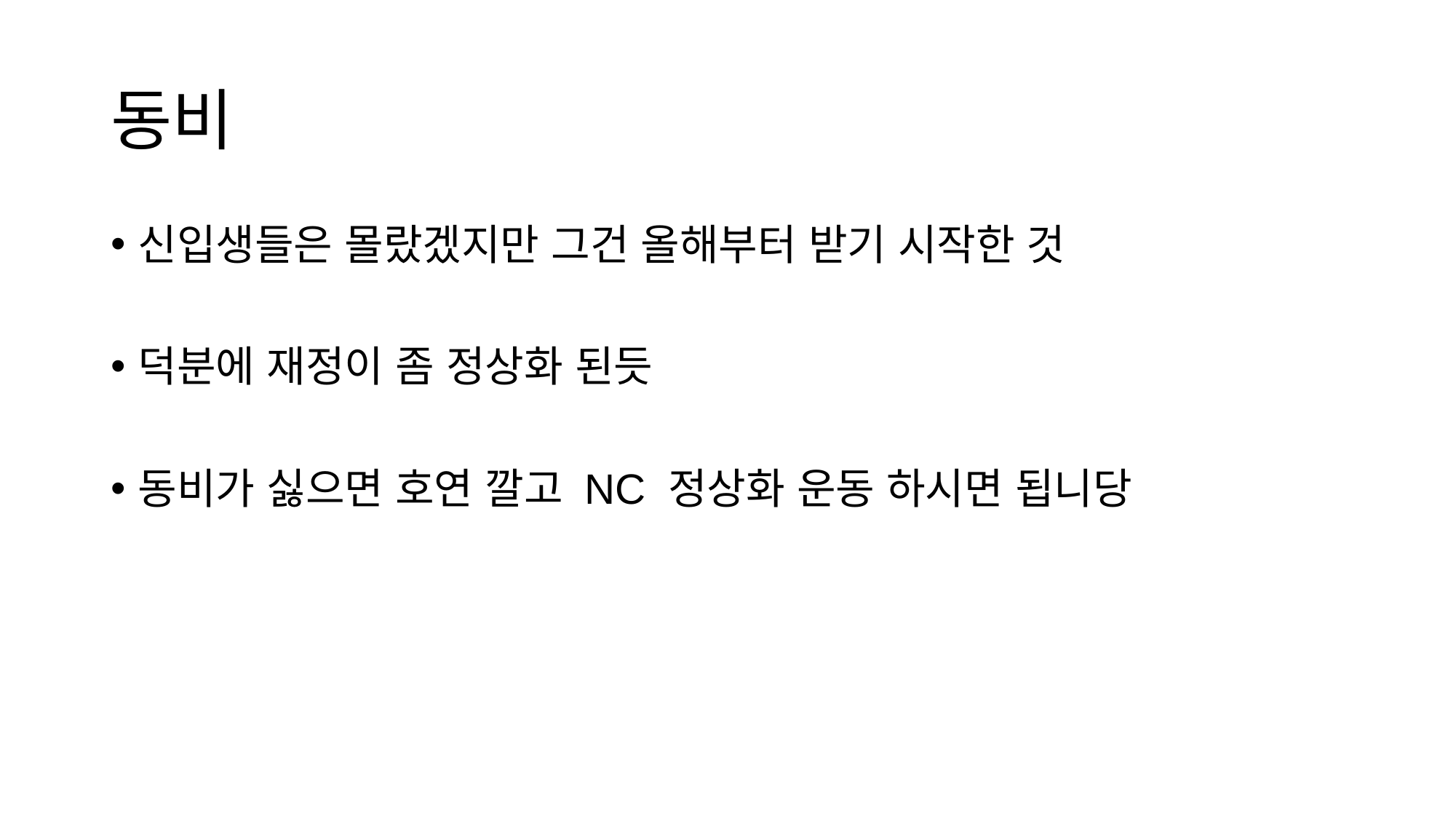

# 동비
신입생들은 몰랐겠지만 그건 올해부터 받기 시작한 것

덕분에 재정이 좀 정상화 된듯

동비가 싫으면 호연 깔고 NC 정상화 운동 하시면 됩니당